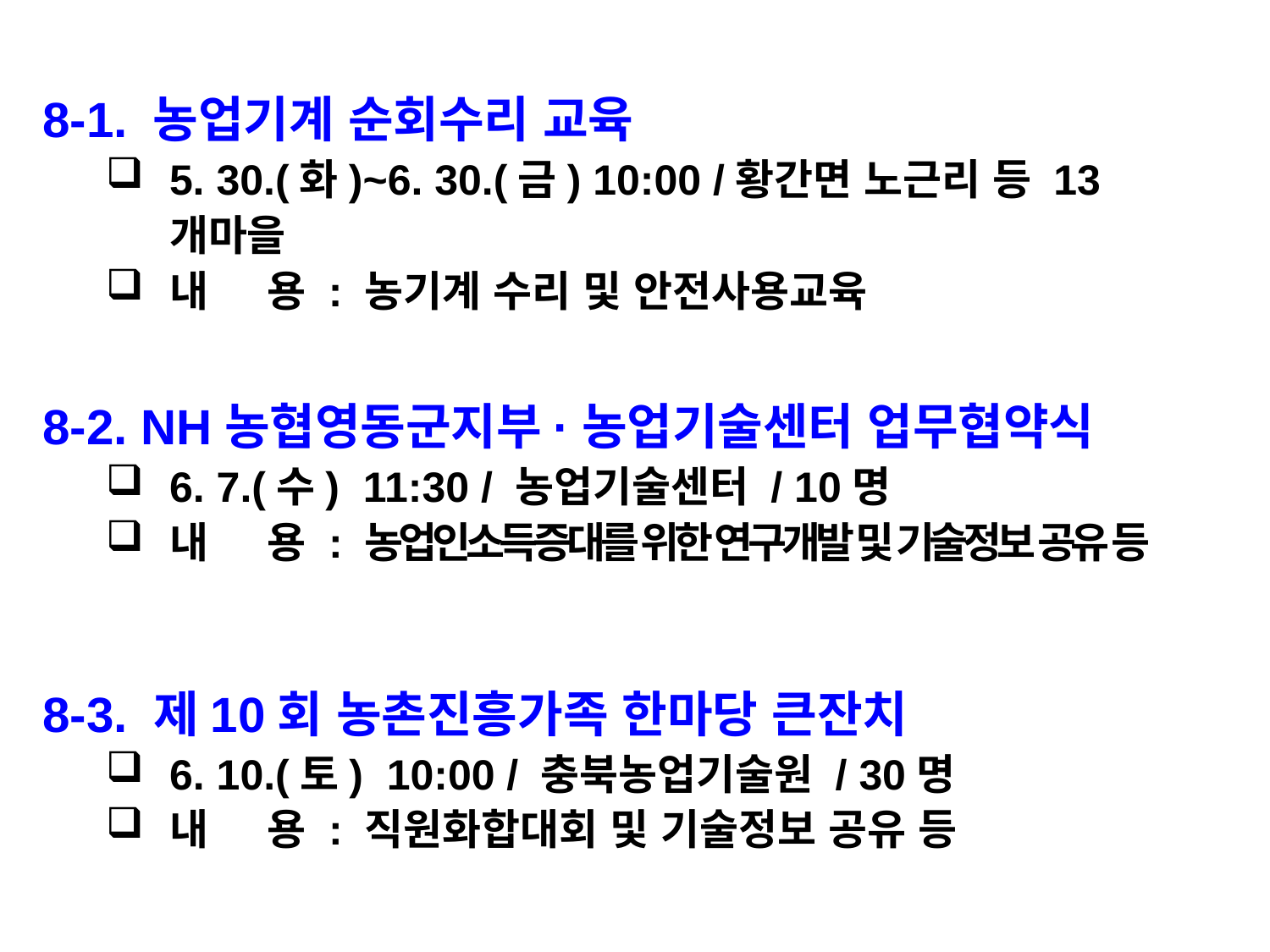

8-1. 농업기계 순회수리 교육
5. 30.(화)~6. 30.(금) 10:00 /황간면 노근리 등 13개마을
내     용 : 농기계 수리 및 안전사용교육

8-2. NH농협영동군지부·농업기술센터 업무협약식
6. 7.(수)  11:30 / 농업기술센터 / 10명
내     용 : 농업인소득증대를 위한 연구개발 및 기술정보 공유 등

8-3. 제10회 농촌진흥가족 한마당 큰잔치
6. 10.(토)  10:00 / 충북농업기술원 / 30명
내     용 : 직원화합대회 및 기술정보 공유 등